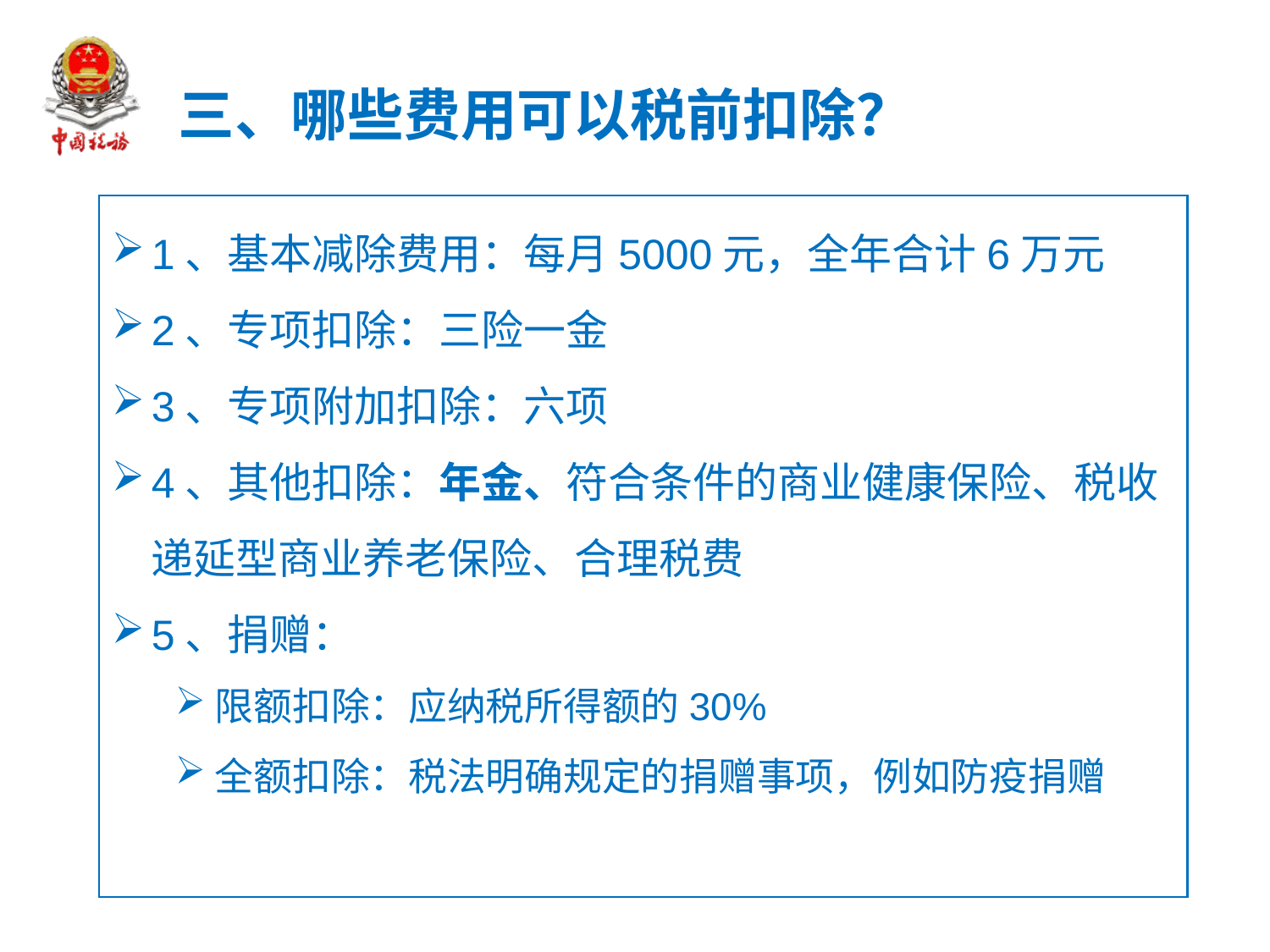

三、哪些费用可以税前扣除？

1、基本减除费用：每月5000元，全年合计6万元
2、专项扣除：三险一金
3、专项附加扣除：六项
4、其他扣除：年金、符合条件的商业健康保险、税收递延型商业养老保险、合理税费
5、捐赠：
限额扣除：应纳税所得额的30%
全额扣除：税法明确规定的捐赠事项，例如防疫捐赠